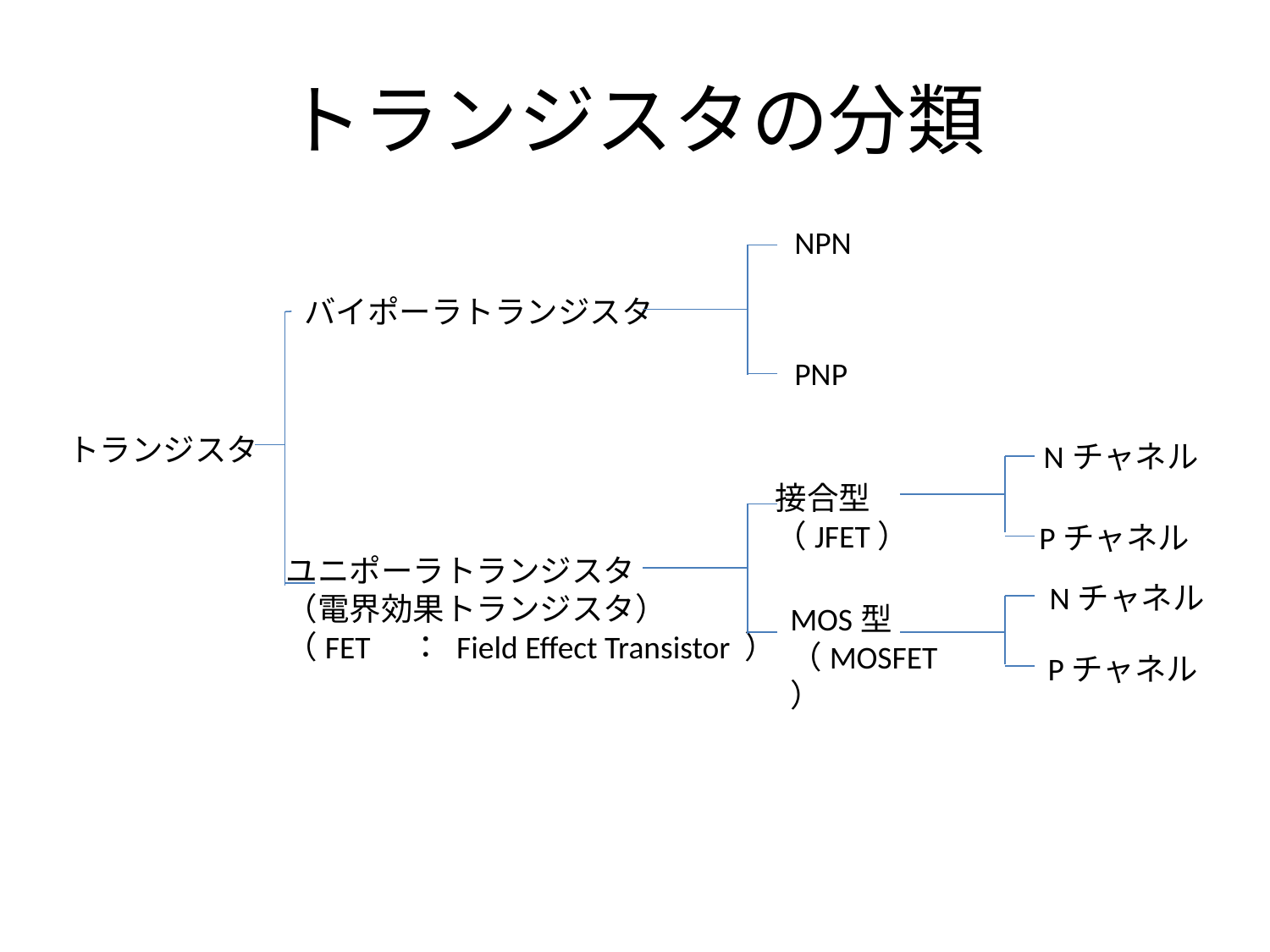

# トランジスタの分類
NPN
バイポーラトランジスタ
PNP
トランジスタ
Nチャネル
接合型
（JFET）
Pチャネル
ユニポーラトランジスタ
（電界効果トランジスタ）
（FET　： Field Effect Transistor ）
Nチャネル
MOS型
（MOSFET）
Pチャネル